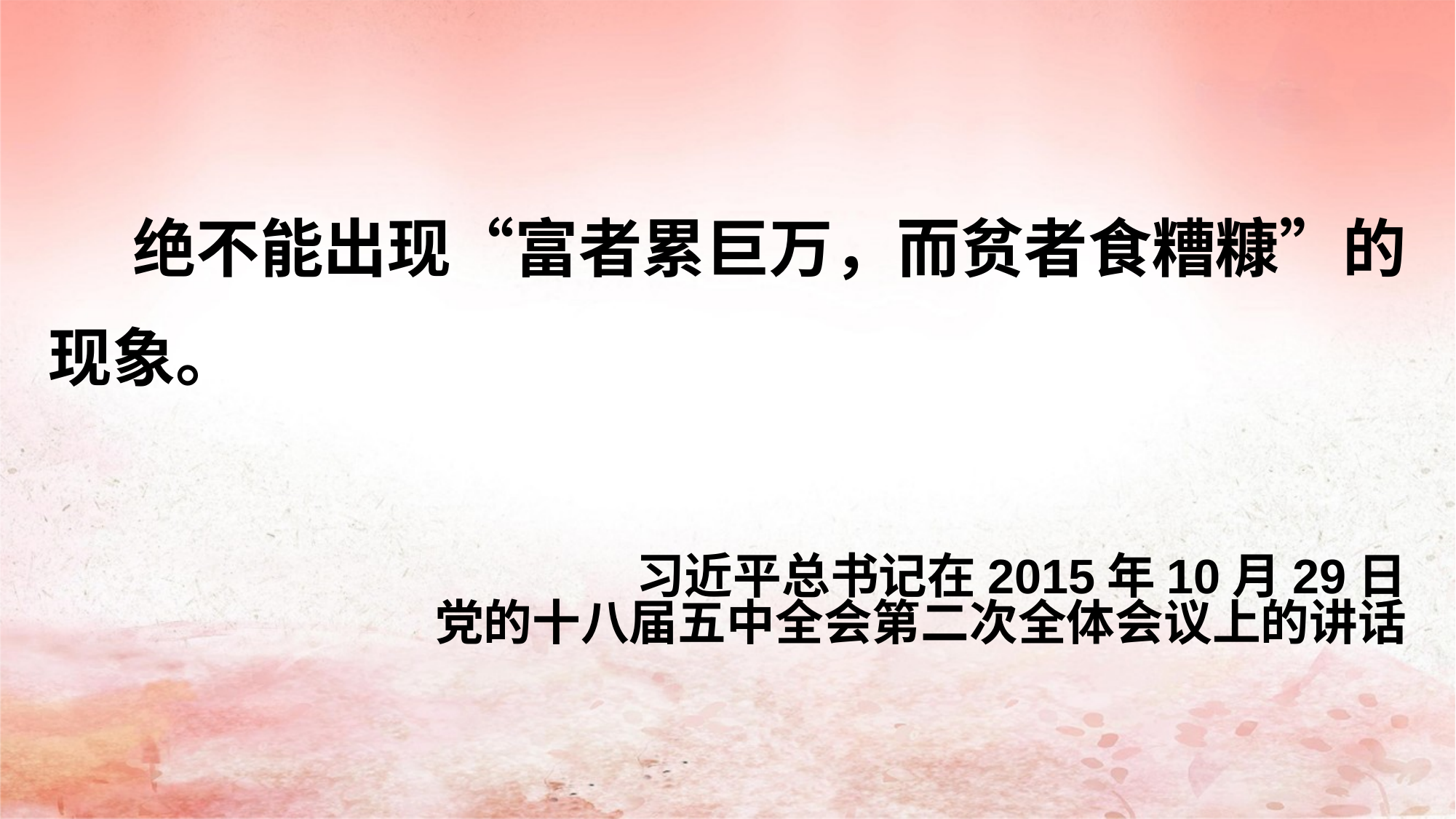

绝不能出现“富者累巨万，而贫者食糟糠”的现象。
习近平总书记在2015年10月29日
党的十八届五中全会第二次全体会议上的讲话